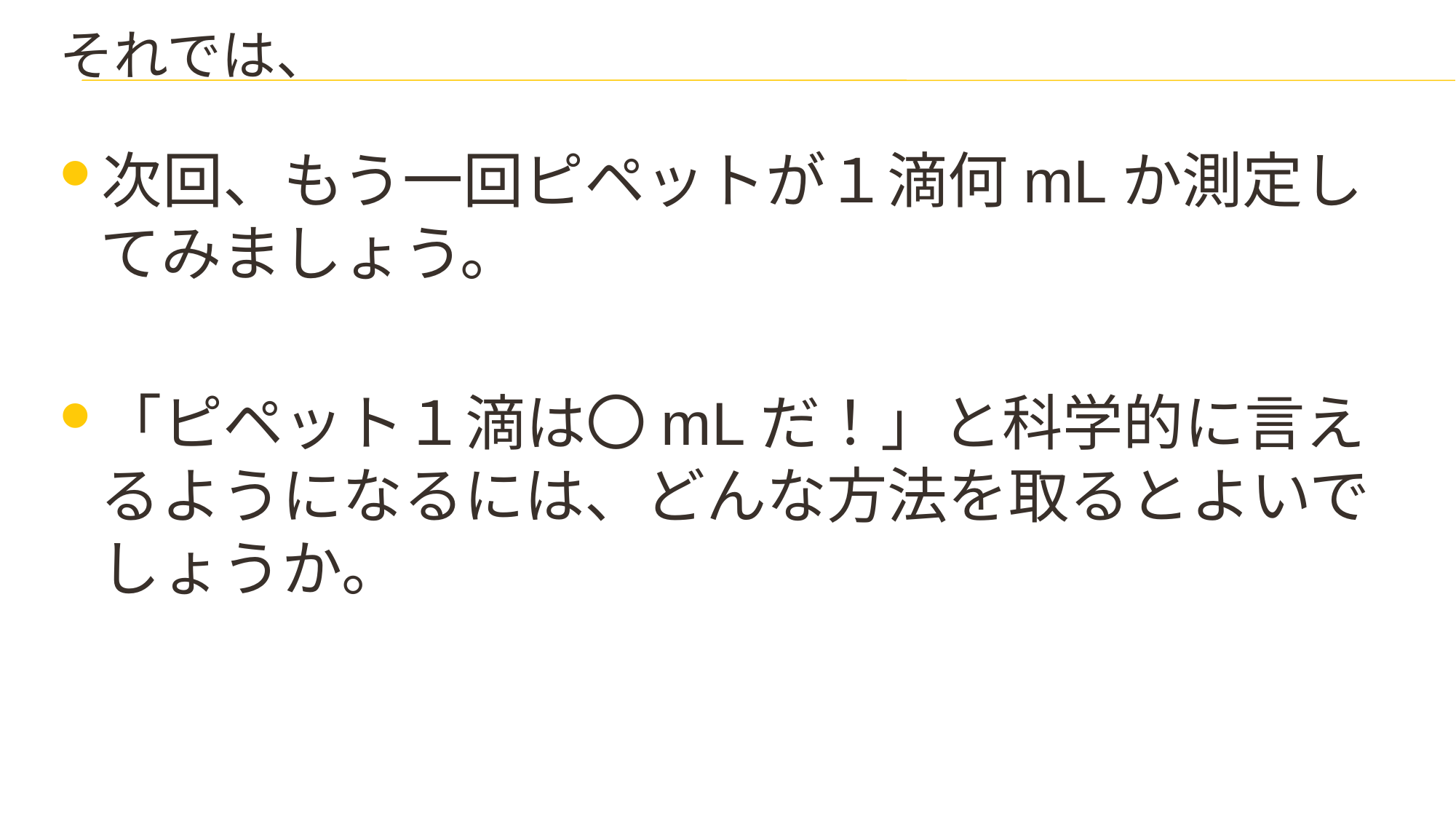

# それでは、
次回、もう一回ピペットが１滴何mLか測定してみましょう。

「ピペット１滴は〇mLだ！」と科学的に言えるようになるには、どんな方法を取るとよいでしょうか。